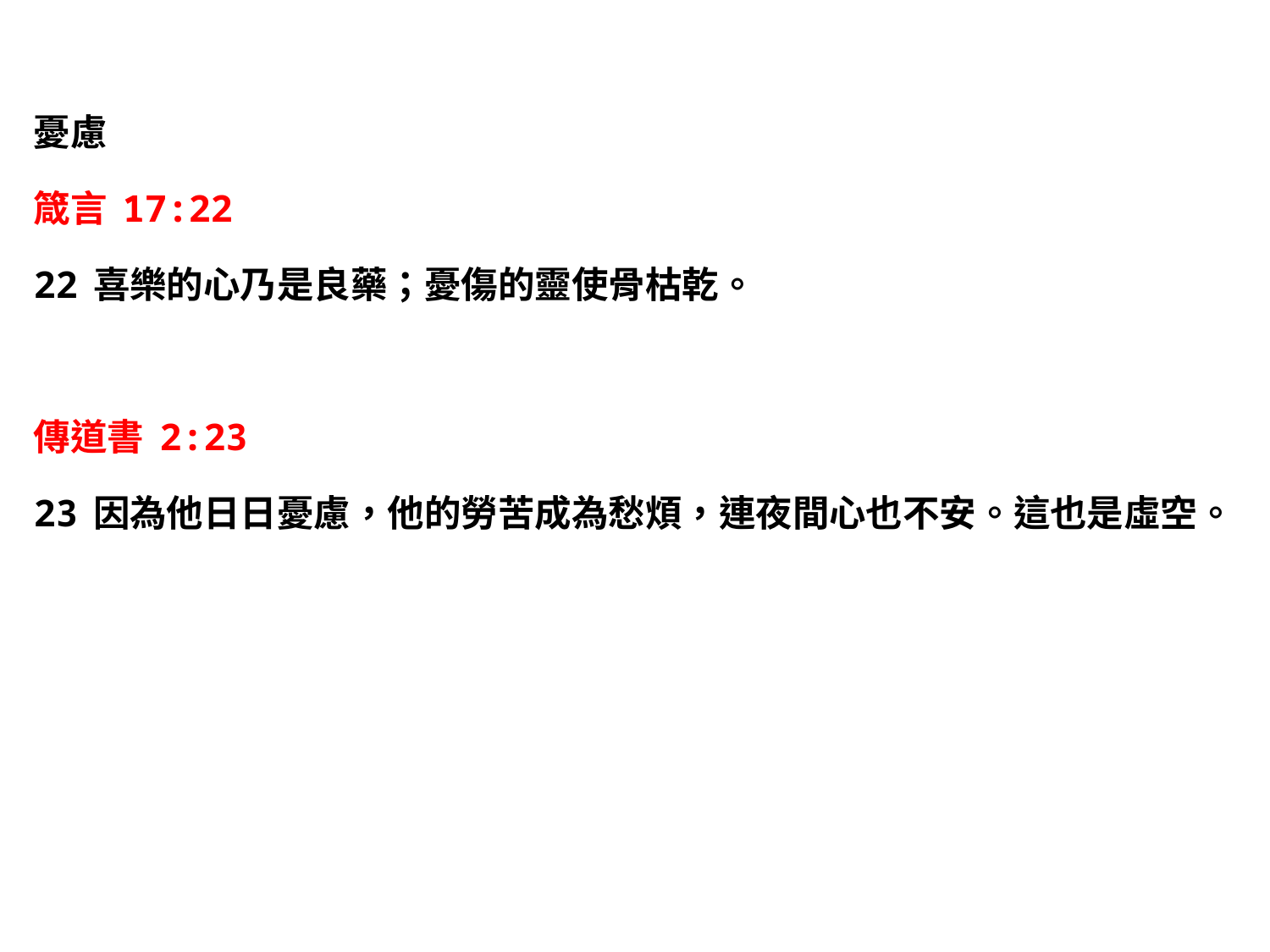

憂慮
箴言17:22
22喜樂的心乃是良藥；憂傷的靈使骨枯乾。

傳道書2:23
23因為他日日憂慮，他的勞苦成為愁煩，連夜間心也不安。這也是虛空。